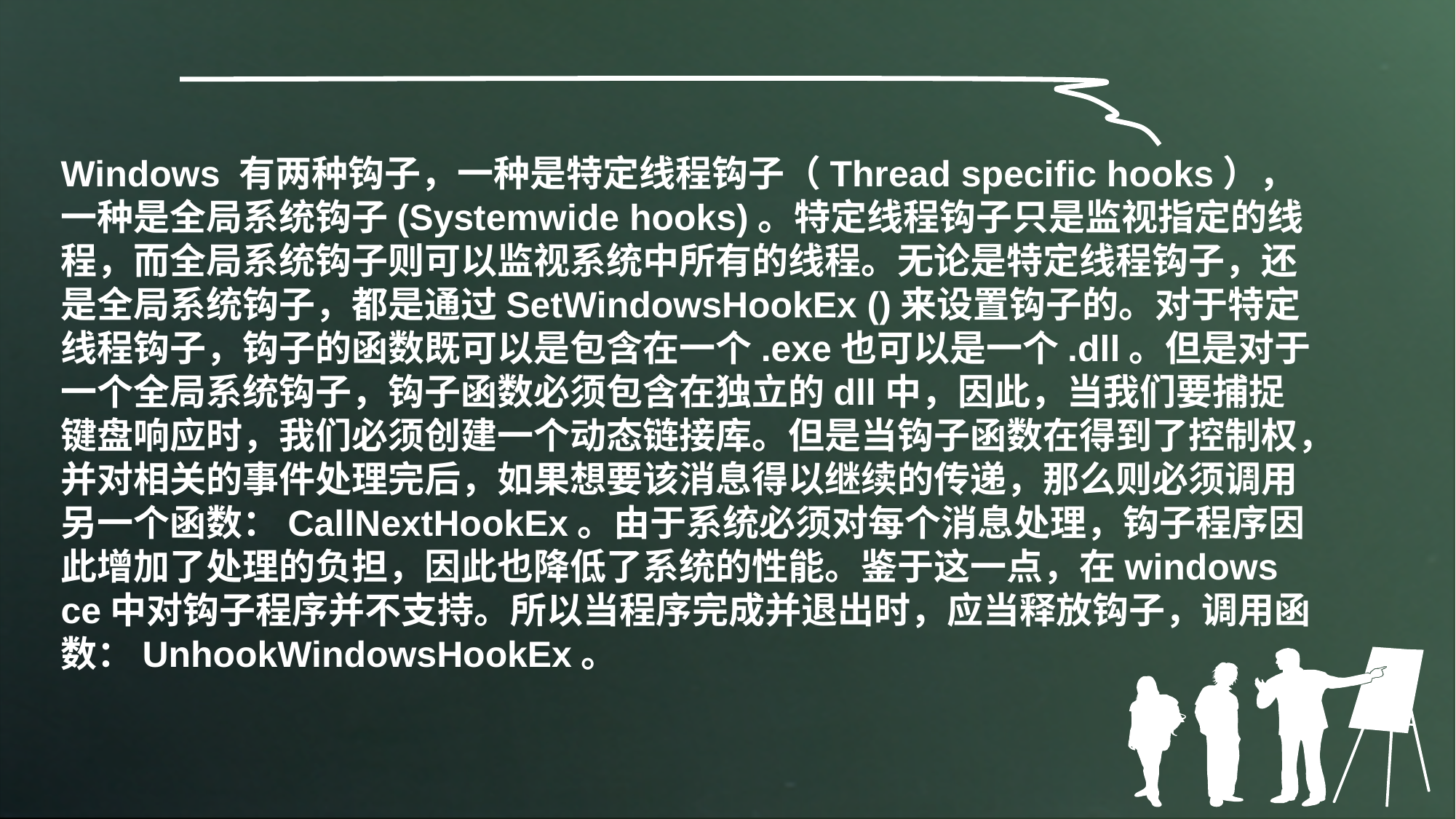

Windows 有两种钩子，一种是特定线程钩子（Thread specific hooks），一种是全局系统钩子(Systemwide hooks)。特定线程钩子只是监视指定的线程，而全局系统钩子则可以监视系统中所有的线程。无论是特定线程钩子，还是全局系统钩子，都是通过SetWindowsHookEx ()来设置钩子的。对于特定线程钩子，钩子的函数既可以是包含在一个.exe也可以是一个.dll。但是对于一个全局系统钩子，钩子函数必须包含在独立的dll中，因此，当我们要捕捉键盘响应时，我们必须创建一个动态链接库。但是当钩子函数在得到了控制权，并对相关的事件处理完后，如果想要该消息得以继续的传递，那么则必须调用另一个函数：CallNextHookEx。由于系统必须对每个消息处理，钩子程序因此增加了处理的负担，因此也降低了系统的性能。鉴于这一点，在windows ce中对钩子程序并不支持。所以当程序完成并退出时，应当释放钩子，调用函数：UnhookWindowsHookEx。